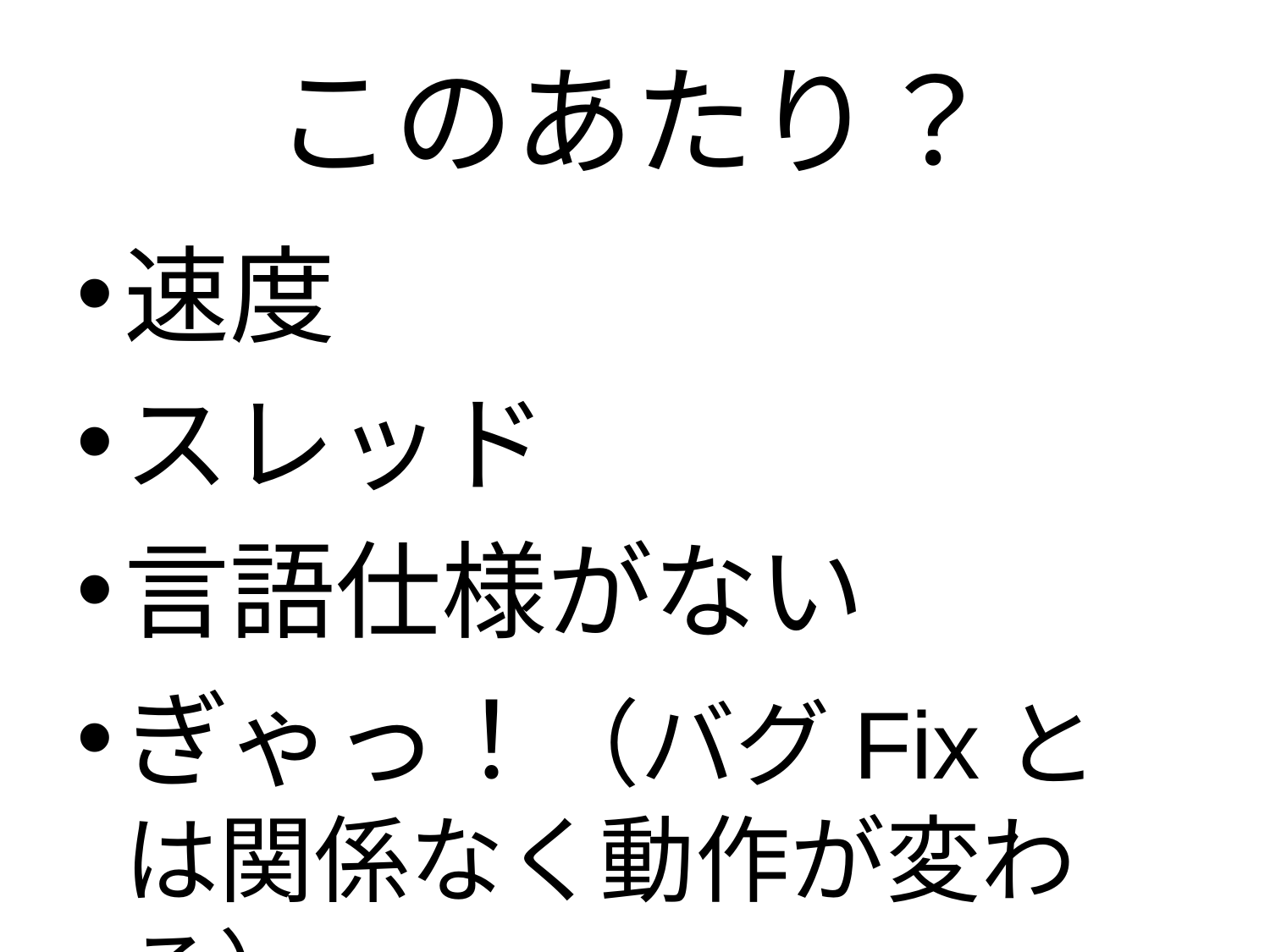

# このあたり？
速度
スレッド
言語仕様がない
ぎゃっ！（バグFixとは関係なく動作が変わる）